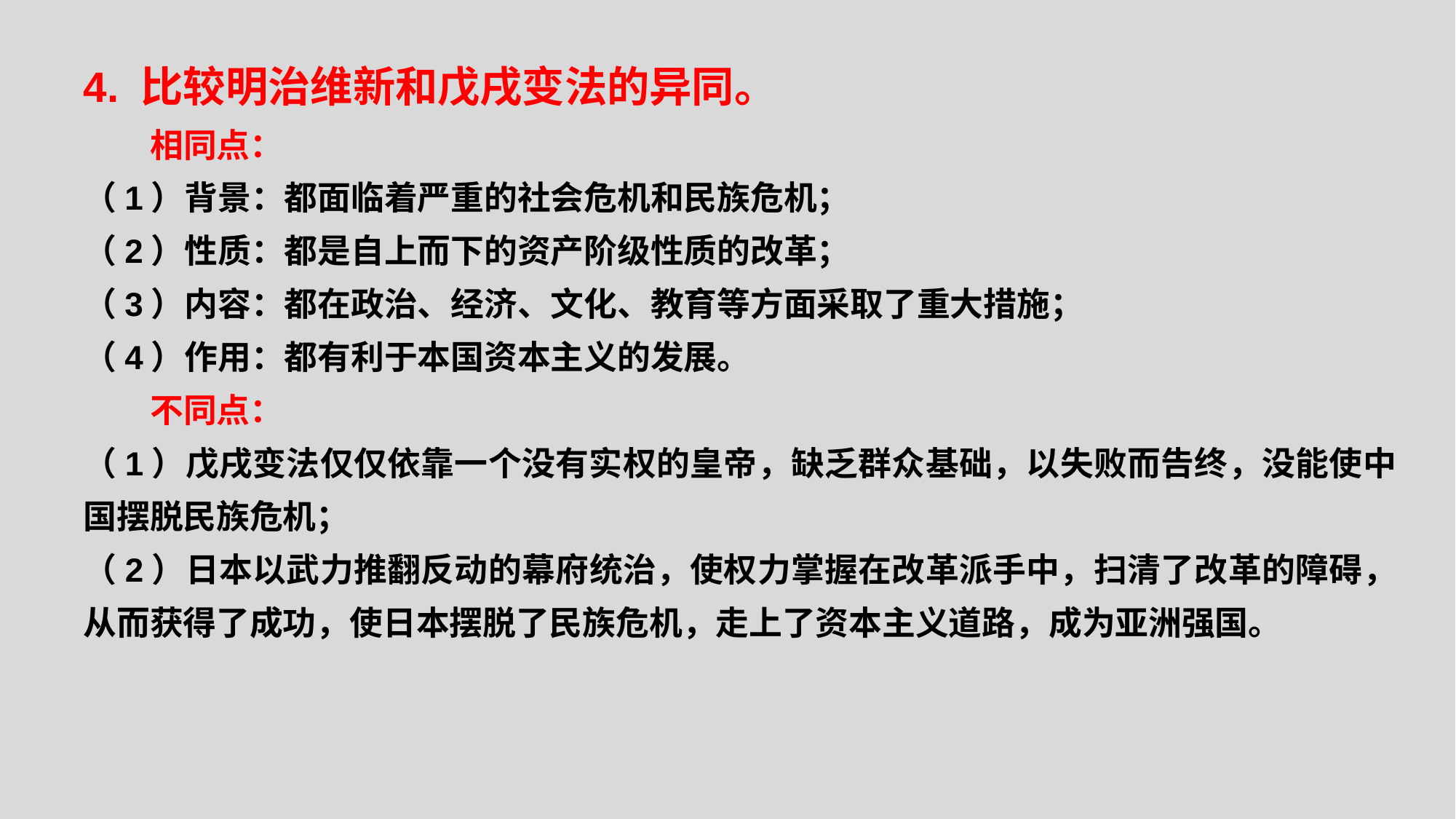

4. 比较明治维新和戊戌变法的异同。
　　相同点：
（1）背景：都面临着严重的社会危机和民族危机；
（2）性质：都是自上而下的资产阶级性质的改革；
（3）内容：都在政治、经济、文化、教育等方面采取了重大措施；
（4）作用：都有利于本国资本主义的发展。
　　不同点：
（1）戊戌变法仅仅依靠一个没有实权的皇帝，缺乏群众基础，以失败而告终，没能使中国摆脱民族危机；
（2）日本以武力推翻反动的幕府统治，使权力掌握在改革派手中，扫清了改革的障碍，从而获得了成功，使日本摆脱了民族危机，走上了资本主义道路，成为亚洲强国。